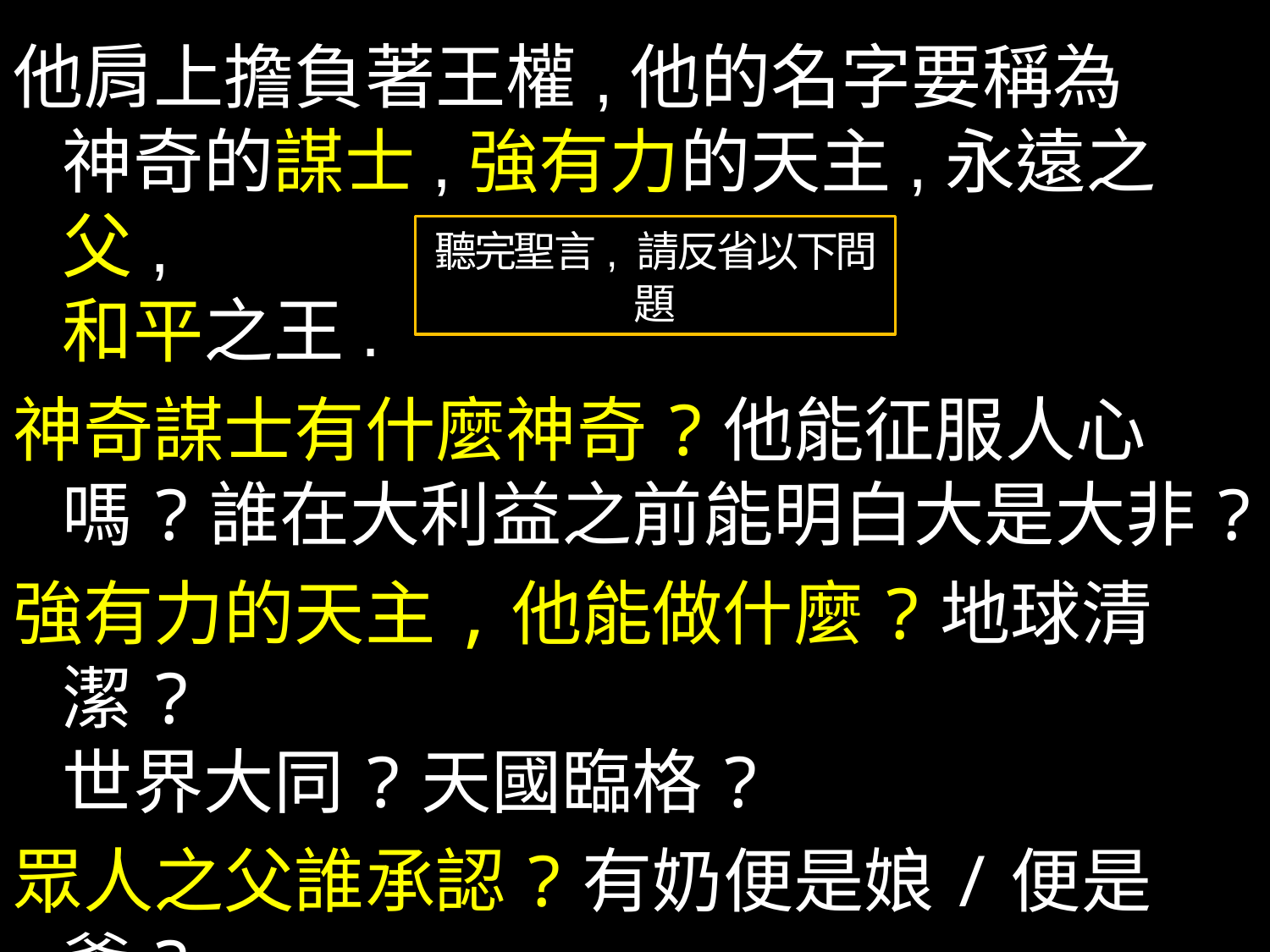

他肩上擔負著王權,他的名字要稱為
神奇的謀士,強有力的天主,永遠之父,
和平之王.
神奇謀士有什麼神奇?他能征服人心嗎?誰在大利益之前能明白大是大非?
強有力的天主,他能做什麼?地球清潔?
世界大同?天國臨格?
眾人之父誰承認?有奶便是娘/便是爹?
和平之王?正是信他的人引起世界動亂!
聽完聖言, 請反省以下問題